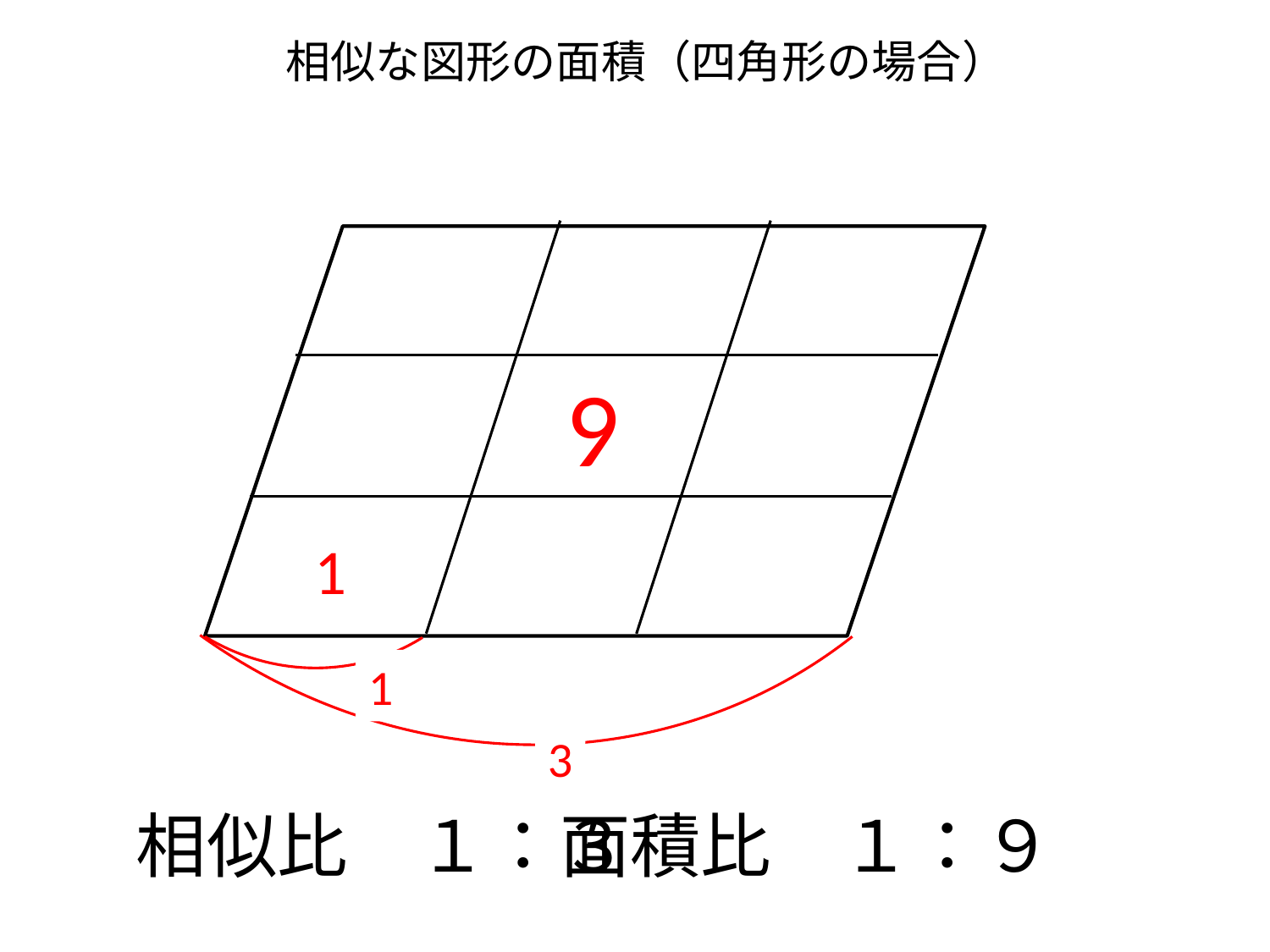

# 相似な図形の面積（四角形の場合）

9
1
1
3
相似比　１：３
面積比　１：９